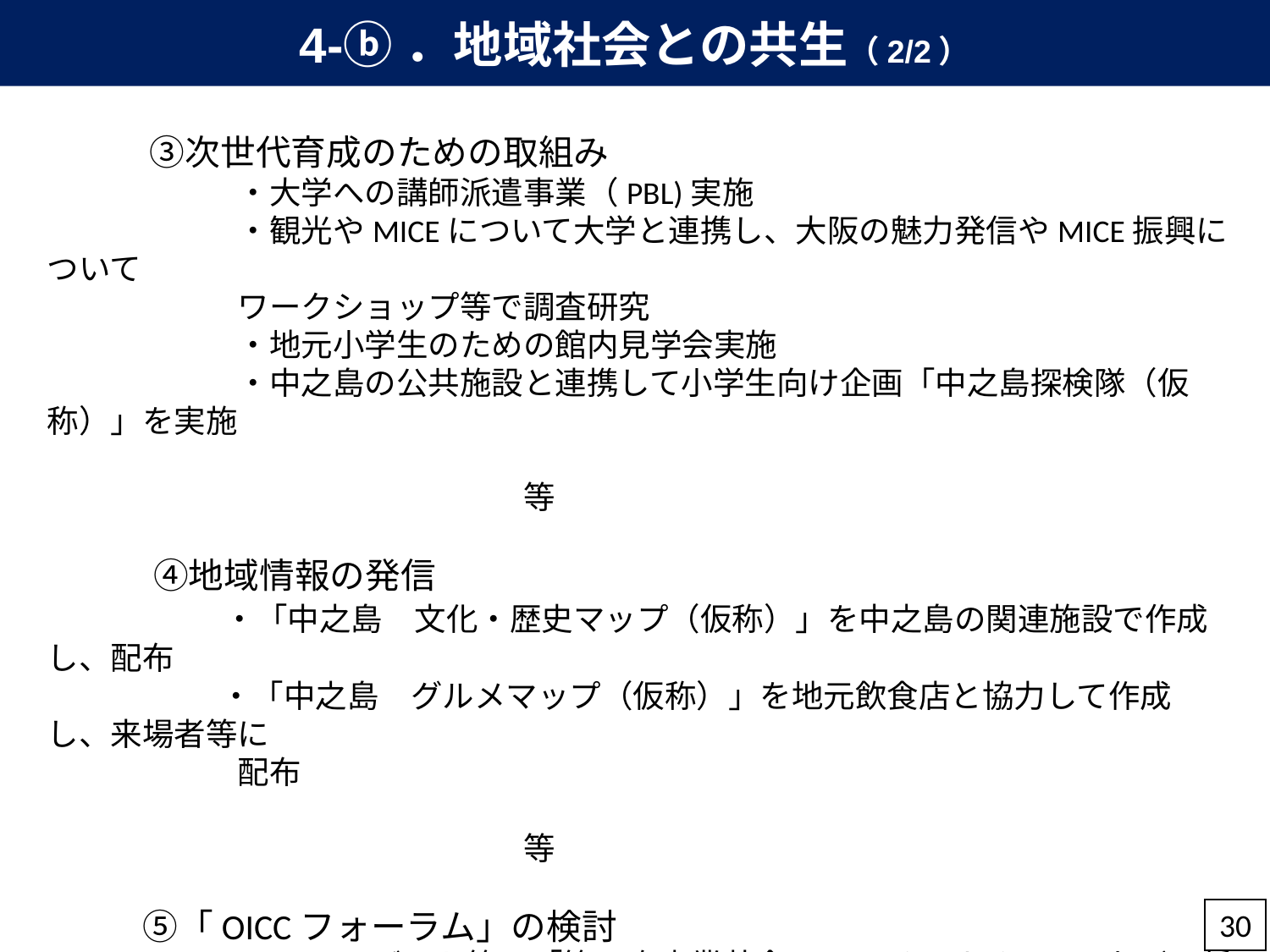

4-ⓑ．地域社会との共生（2/2）

　　　 ③次世代育成のための取組み
　　　　　　・大学への講師派遣事業（PBL)実施
　　　　　　・観光やMICEについて大学と連携し、大阪の魅力発信やMICE振興について
　　　　　　ワークショップ等で調査研究
　　　　　　・地元小学生のための館内見学会実施
　　　　　　・中之島の公共施設と連携して小学生向け企画「中之島探検隊（仮称）」を実施
　　　　　　　　　　　　　　　　　　　　　　　　　　　　　　　　　　　　　　　　　　　　　　　　　　　　等

　　　④地域情報の発信
　　　　　・「中之島　文化・歴史マップ（仮称）」を中之島の関連施設で作成し、配布
　　　　　  ・「中之島　グルメマップ（仮称）」を地元飲食店と協力して作成し、来場者等に
　　　　　　配布
　　　　　　　　　　　　　　　　　　　　　　　　　　　　　　　　　　　　　　　　　　　　　　　　　　　　等

　　　⑤「OICCフォーラム」の検討
           ・AI、IoT、ロボット等の「第4次産業革命」、ライフサイエンスなどに係る産学連携
　　　　やイノベーションの機会創出に貢献するため、経済団体と共催で、在阪の企業、
　　　　研究機関、また大学等に参加いただく「OICCフォーラム（仮称）」の開催を企画
　　　　検討
30